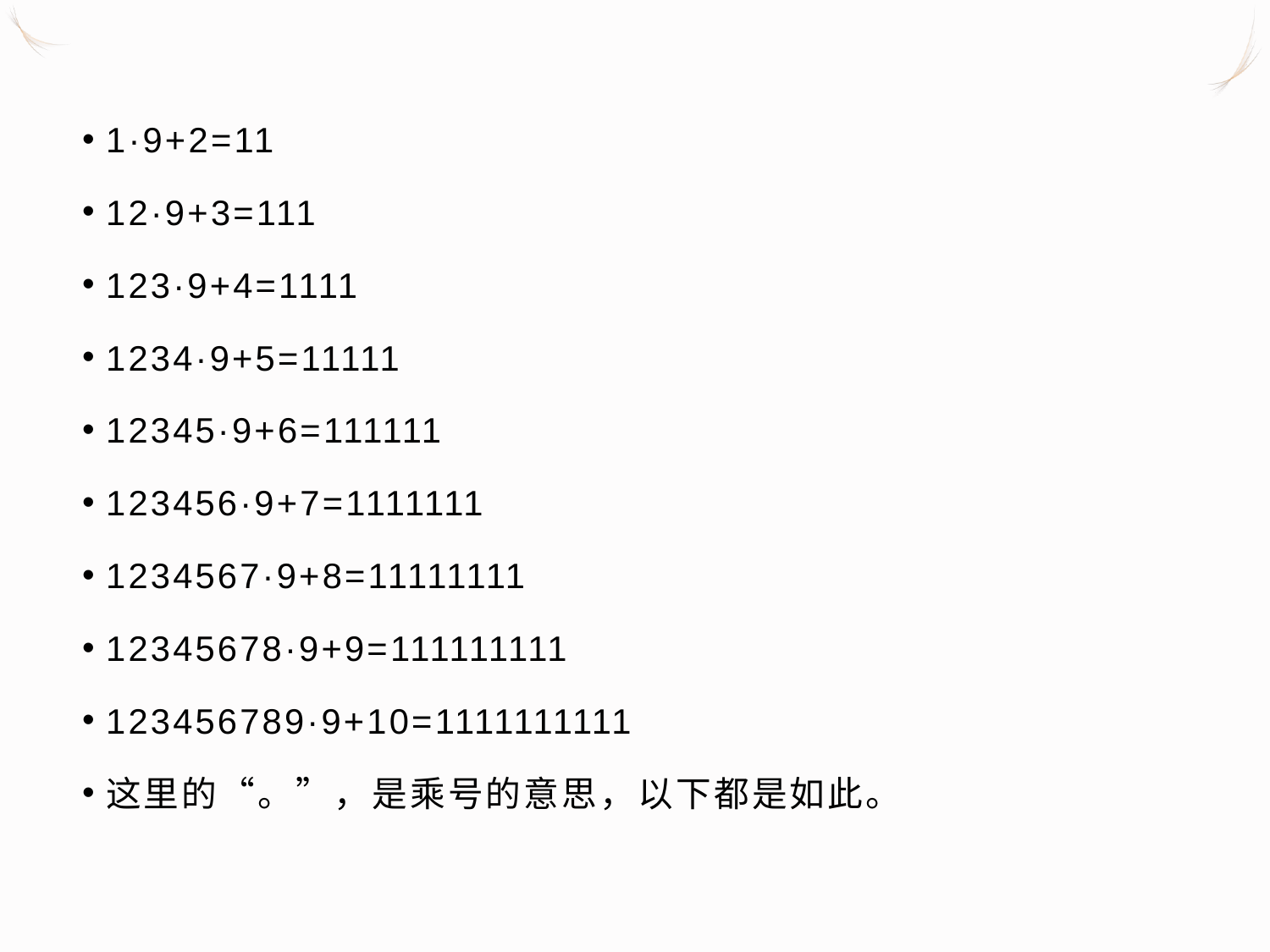

1·9+2=11
12·9+3=111
123·9+4=1111
1234·9+5=11111
12345·9+6=111111
123456·9+7=1111111
1234567·9+8=11111111
12345678·9+9=111111111
123456789·9+10=1111111111
这里的“。”，是乘号的意思，以下都是如此。